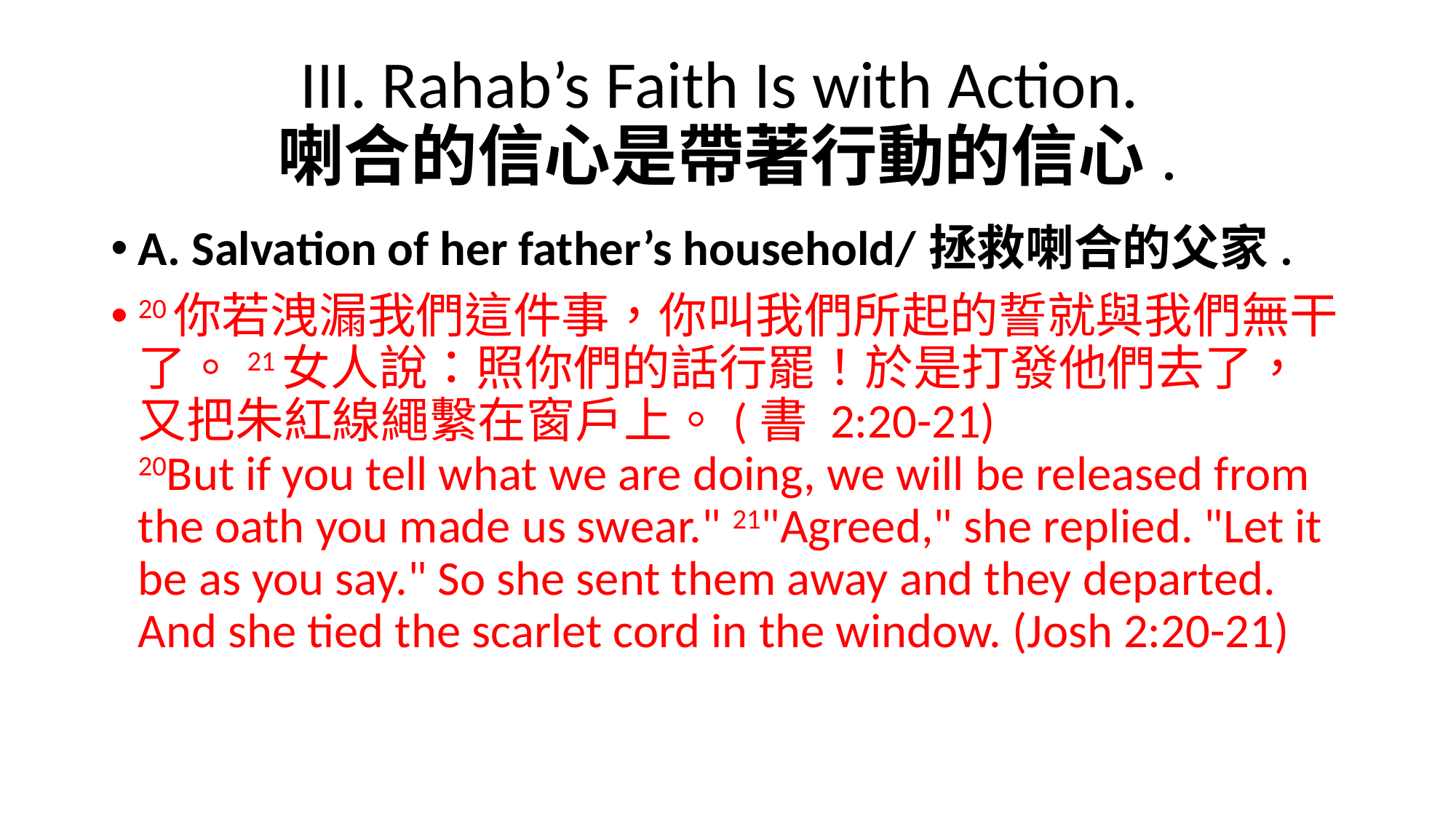

# III. Rahab’s Faith Is with Action. 喇合的信心是帶著行動的信心.
A. Salvation of her father’s household/拯救喇合的父家.
20你若洩漏我們這件事，你叫我們所起的誓就與我們無干了。21女人說：照你們的話行罷！於是打發他們去了，又把朱紅線繩繫在窗戶上。(書 2:20-21)
20But if you tell what we are doing, we will be released from the oath you made us swear." 21"Agreed," she replied. "Let it be as you say." So she sent them away and they departed. And she tied the scarlet cord in the window. (Josh 2:20-21)